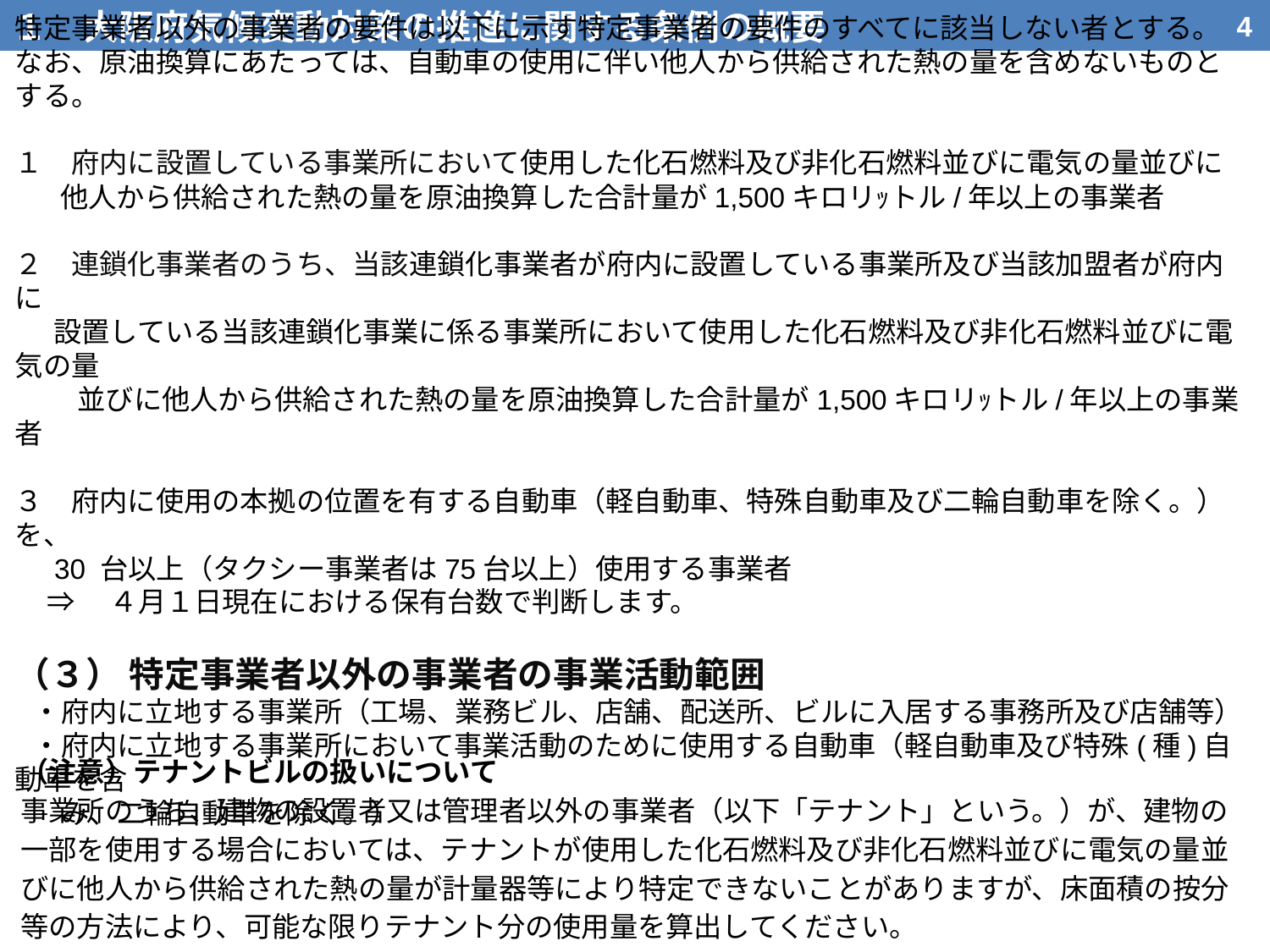

１　大阪府気候変動対策の推進に関する条例の概要
4
 （２）特定事業者以外の事業者の要件
特定事業者以外の事業者の要件は以下に示す特定事業者の要件のすべてに該当しない者とする。
なお、原油換算にあたっては、自動車の使用に伴い他人から供給された熱の量を含めないものとする。

１　府内に設置している事業所において使用した化石燃料及び非化石燃料並びに電気の量並びに他人から供給された熱の量を原油換算した合計量が1,500キロリｯトル/年以上の事業者

２　連鎖化事業者のうち、当該連鎖化事業者が府内に設置している事業所及び当該加盟者が府内に
     設置している当該連鎖化事業に係る事業所において使用した化石燃料及び非化石燃料並びに電気の量
　　 並びに他人から供給された熱の量を原油換算した合計量が1,500キロリｯトル/年以上の事業者

３　府内に使用の本拠の位置を有する自動車（軽自動車、特殊自動車及び二輪自動車を除く。）を、
     30 台以上（タクシー事業者は75台以上）使用する事業者
     ⇒　４月１日現在における保有台数で判断します。

（３） 特定事業者以外の事業者の事業活動範囲
・府内に立地する事業所（工場、業務ビル、店舗、配送所、ビルに入居する事務所及び店舗等）
・府内に立地する事業所において事業活動のために使用する自動車（軽自動車及び特殊(種)自動車を含
　み、二輪自動車を除く。）

（注意）テナントビルの扱いについて
事業所のうち、建物の設置者又は管理者以外の事業者（以下「テナント」という。）が、建物の一部を使用する場合においては、テナントが使用した化石燃料及び非化石燃料並びに電気の量並びに他人から供給された熱の量が計量器等により特定できないことがありますが、床面積の按分等の方法により、可能な限りテナント分の使用量を算出してください。